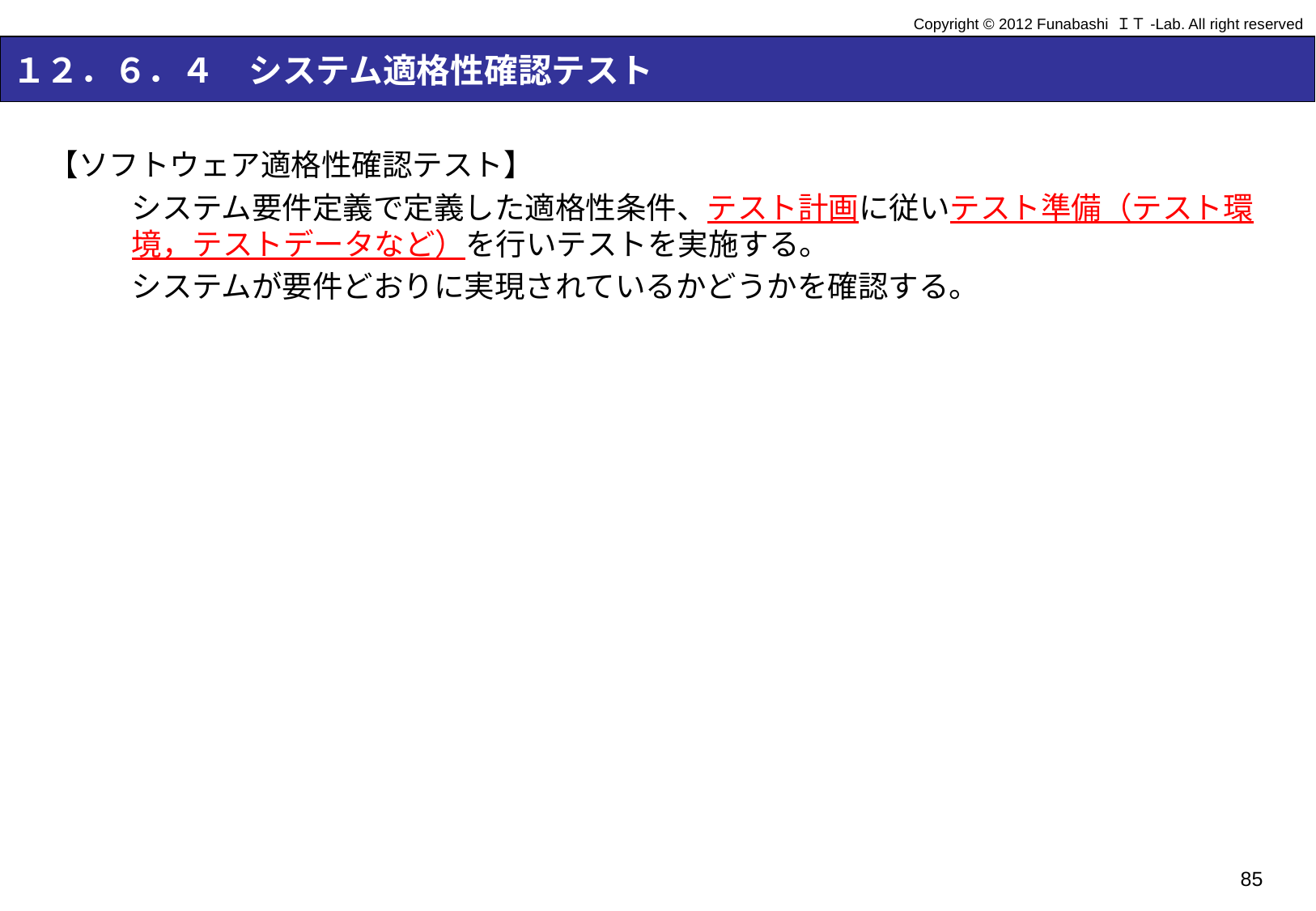

Copyright © 2012 Funabashi ＩＴ-Lab. All right reserved
# １２．６．４　システム適格性確認テスト
【ソフトウェア適格性確認テスト】
システム要件定義で定義した適格性条件、テスト計画に従いテスト準備（テスト環境，テストデータなど）を行いテストを実施する。
システムが要件どおりに実現されているかどうかを確認する。
85